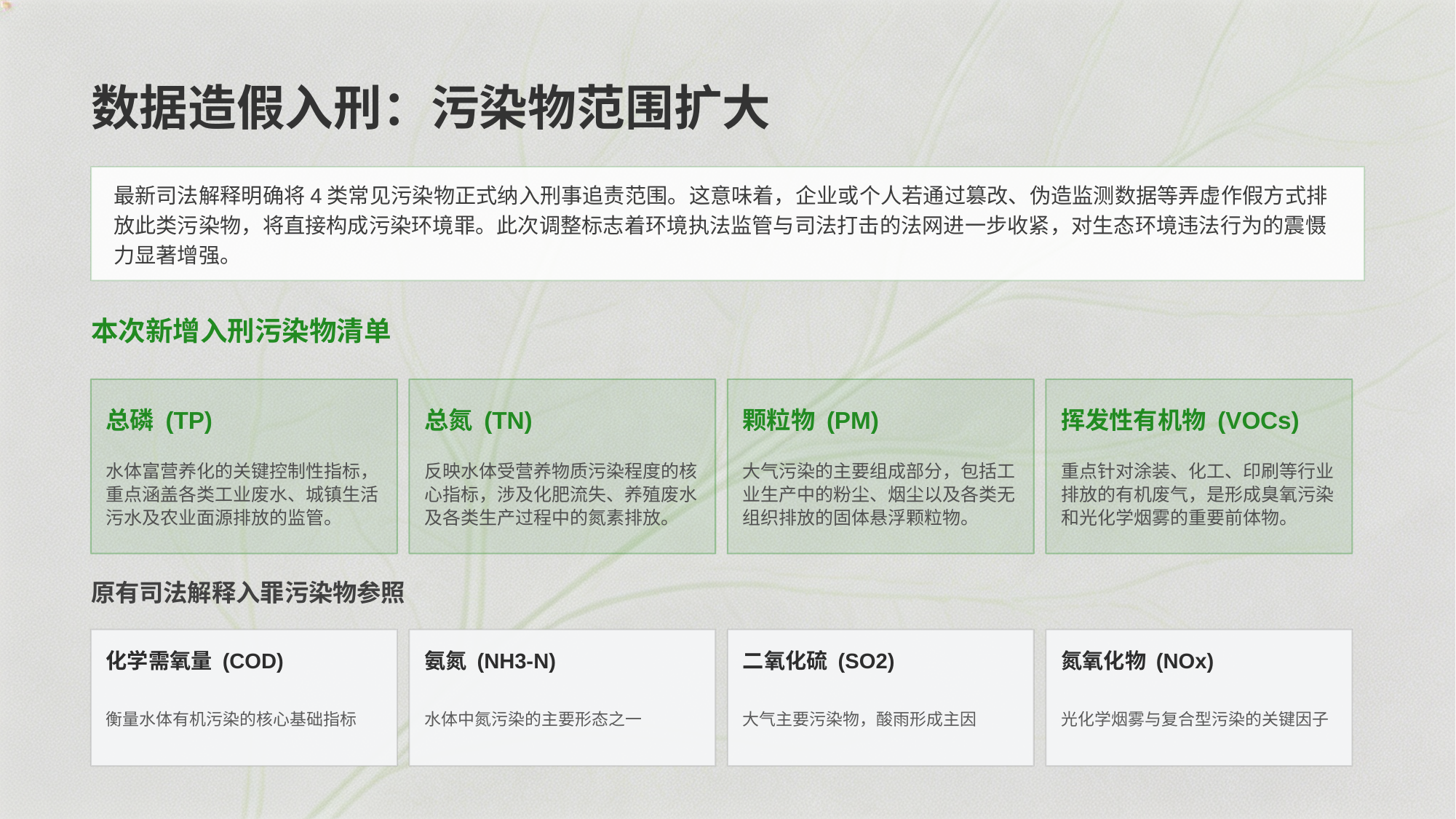

数据造假入刑：污染物范围扩大

最新司法解释明确将4类常见污染物正式纳入刑事追责范围。这意味着，企业或个人若通过篡改、伪造监测数据等弄虚作假方式排放此类污染物，将直接构成污染环境罪。此次调整标志着环境执法监管与司法打击的法网进一步收紧，对生态环境违法行为的震慑力显著增强。
本次新增入刑污染物清单

总磷 (TP)
总氮 (TN)
颗粒物 (PM)
挥发性有机物 (VOCs)
水体富营养化的关键控制性指标，重点涵盖各类工业废水、城镇生活污水及农业面源排放的监管。
反映水体受营养物质污染程度的核心指标，涉及化肥流失、养殖废水及各类生产过程中的氮素排放。
大气污染的主要组成部分，包括工业生产中的粉尘、烟尘以及各类无组织排放的固体悬浮颗粒物。
重点针对涂装、化工、印刷等行业排放的有机废气，是形成臭氧污染和光化学烟雾的重要前体物。
原有司法解释入罪污染物参照

化学需氧量 (COD)
氨氮 (NH3-N)
二氧化硫 (SO2)
氮氧化物 (NOx)
衡量水体有机污染的核心基础指标
水体中氮污染的主要形态之一
大气主要污染物，酸雨形成主因
光化学烟雾与复合型污染的关键因子